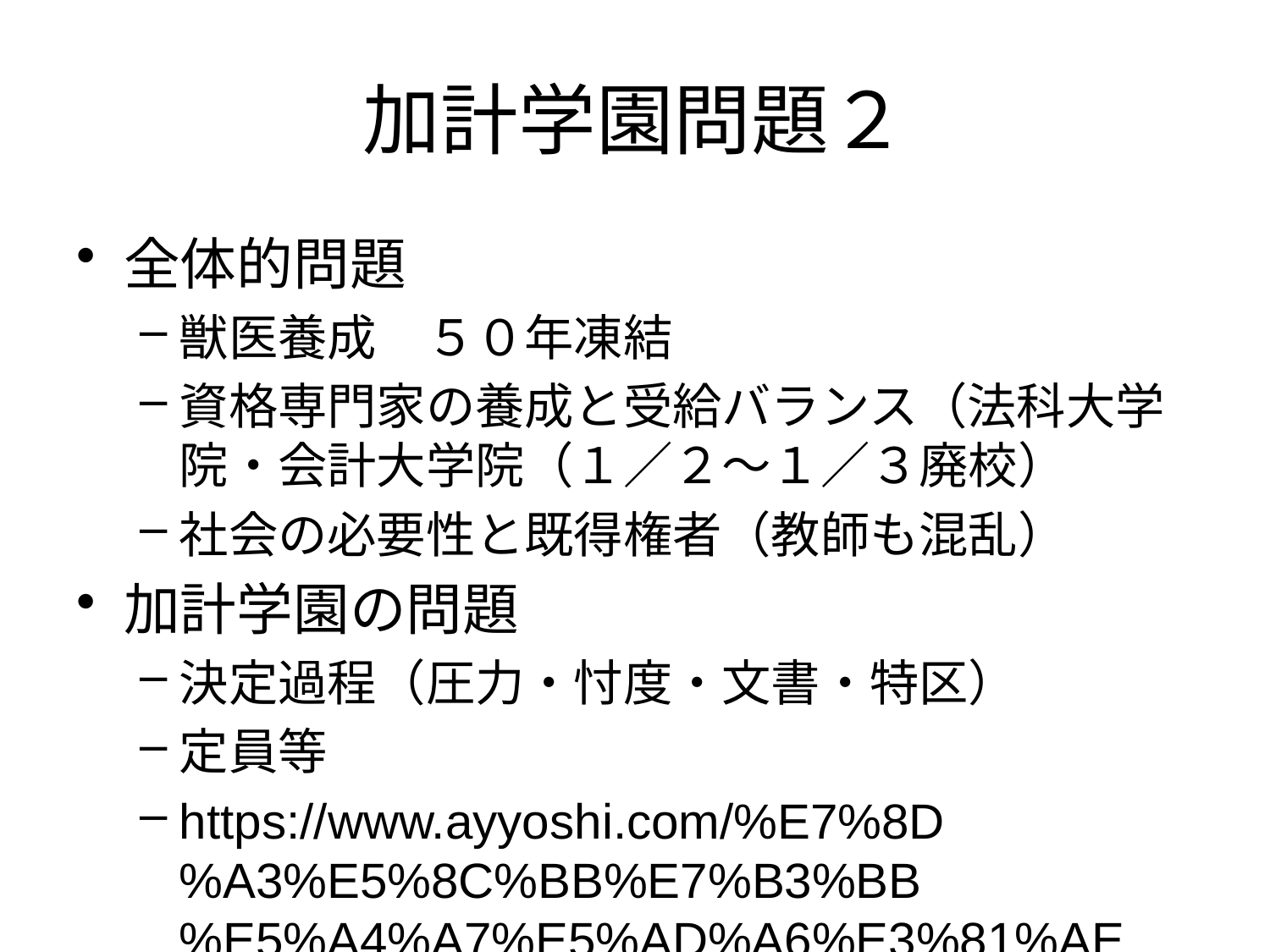

# 加計学園問題２
全体的問題
獣医養成　５０年凍結
資格専門家の養成と受給バランス（法科大学院・会計大学院（１／２～１／３廃校）
社会の必要性と既得権者（教師も混乱）
加計学園の問題
決定過程（圧力・忖度・文書・特区）
定員等
https://www.ayyoshi.com/%E7%8D%A3%E5%8C%BB%E7%B3%BB%E5%A4%A7%E5%AD%A6%E3%81%AE%E6%96%B0%E8%A8%AD/